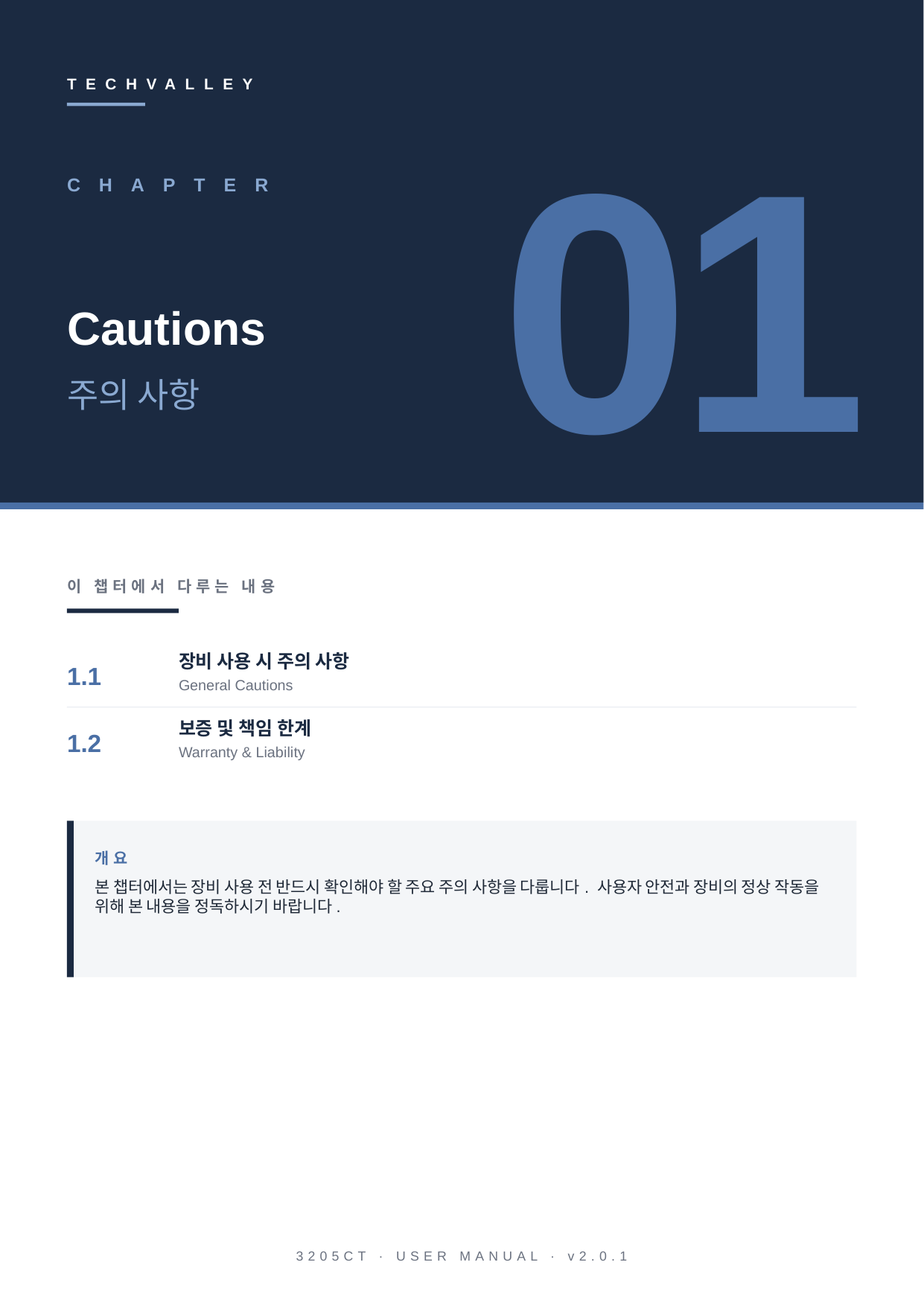

TECHVALLEY

01
CHAPTER
Cautions
주의 사항

이 챕터에서 다루는 내용

1.1
장비 사용 시 주의 사항
General Cautions

1.2
보증 및 책임 한계
Warranty & Liability

개요
본 챕터에서는 장비 사용 전 반드시 확인해야 할 주요 주의 사항을 다룹니다. 사용자 안전과 장비의 정상 작동을 위해 본 내용을 정독하시기 바랍니다.
3205CT · USER MANUAL · v2.0.1